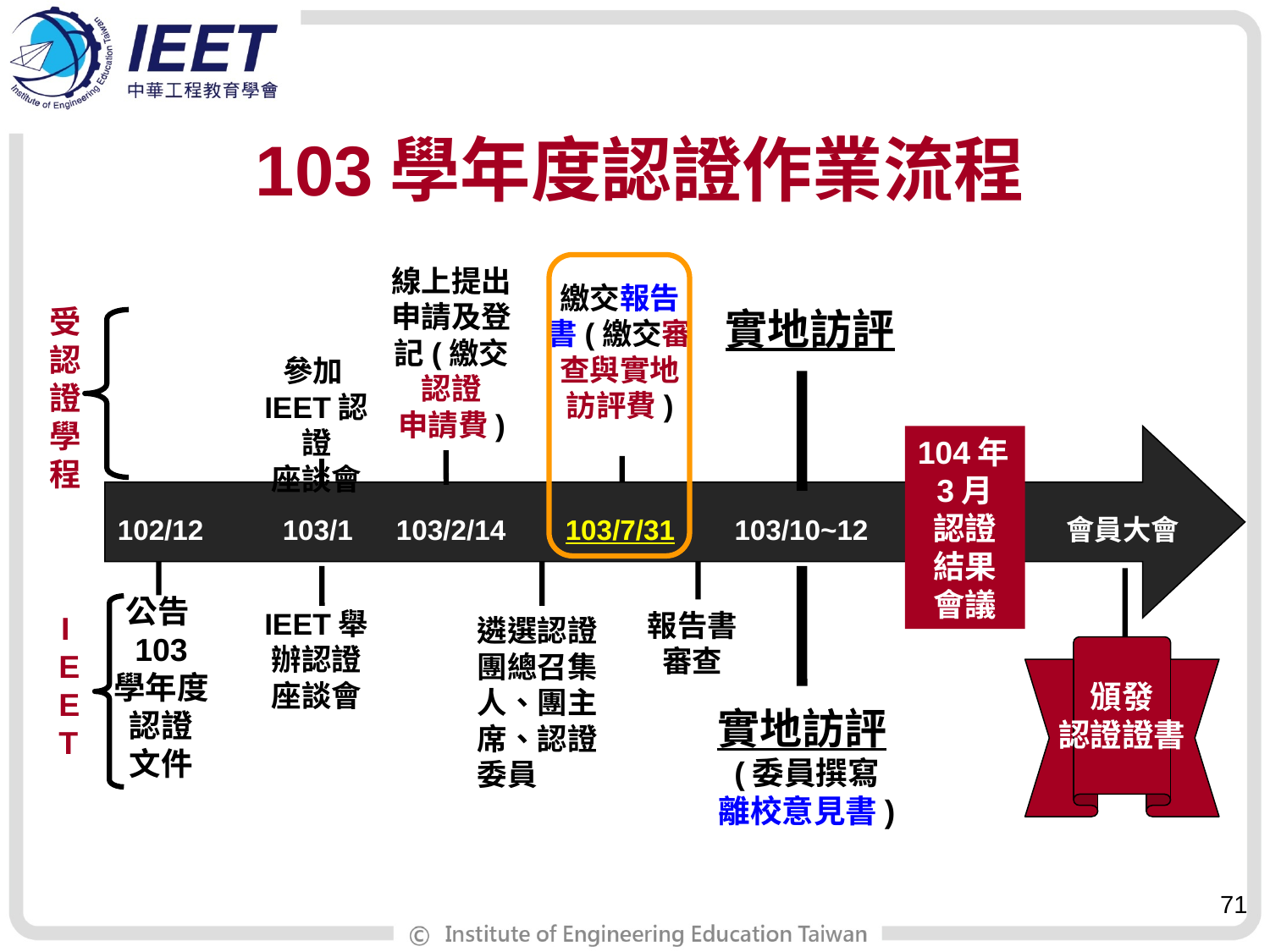

# 103學年度認證作業流程

線上提出申請及登記(繳交認證
申請費)

103/2/14
繳交報告書(繳交審查與實地訪評費)

103/7/31
受認證學程
實地訪評

103/10~12

實地訪評
(委員撰寫
離校意見書)

參加IEET認證
座談會

103/1

IEET舉辦認證
座談會
104年3月
認證
結果
會議

102/12
會員大會

頒發
認證證書

報告書
審查

遴選認證團總召集人、團主席、認證委員
公告103
學年度認證
文件

IEET
71